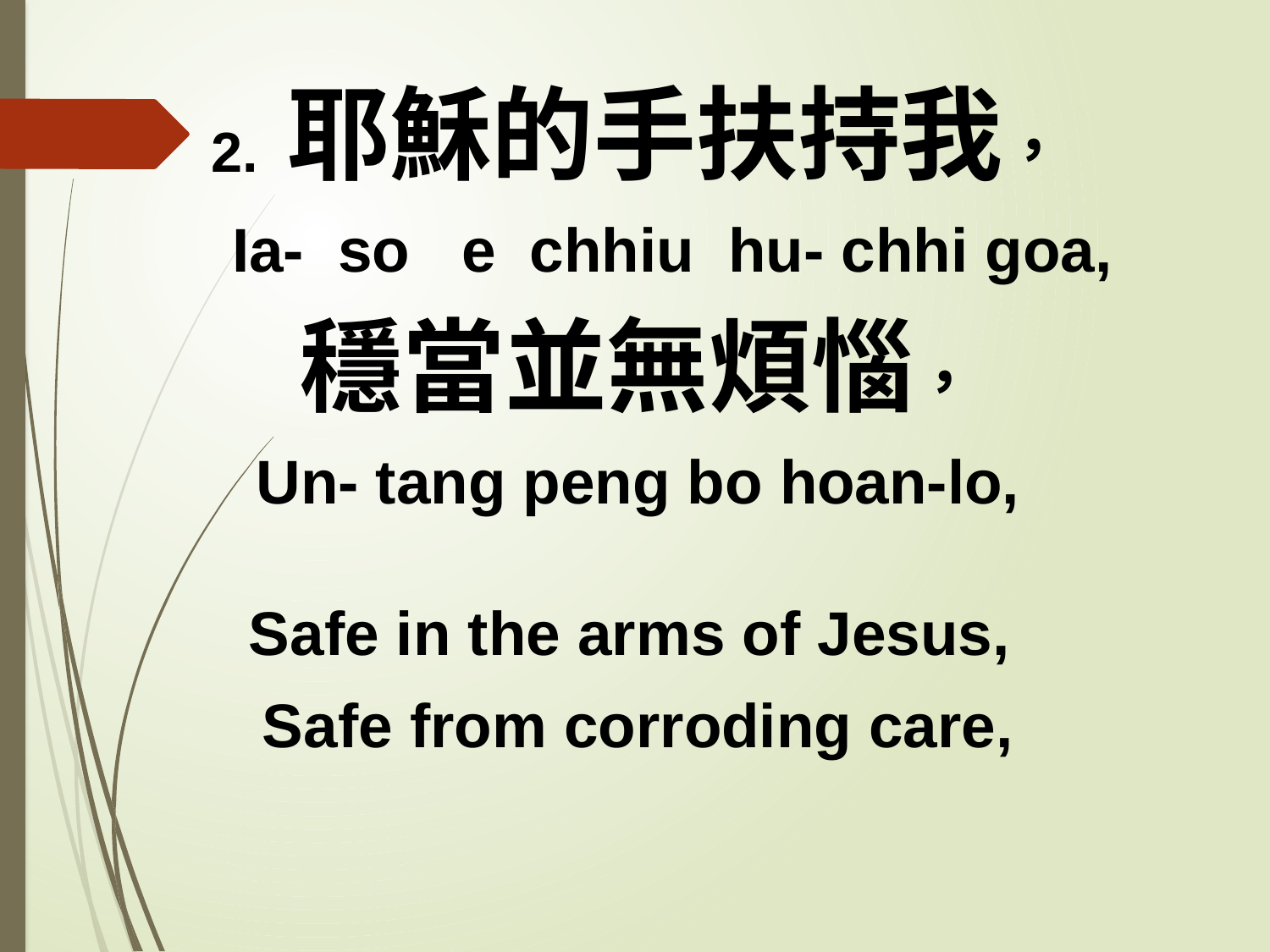

2. 耶穌的手扶持我，
    Ia-  so   e  chhiu  hu- chhi goa,
穩當並無煩惱，
Un- tang peng bo hoan-lo,

Safe in the arms of Jesus,
Safe from corroding care,